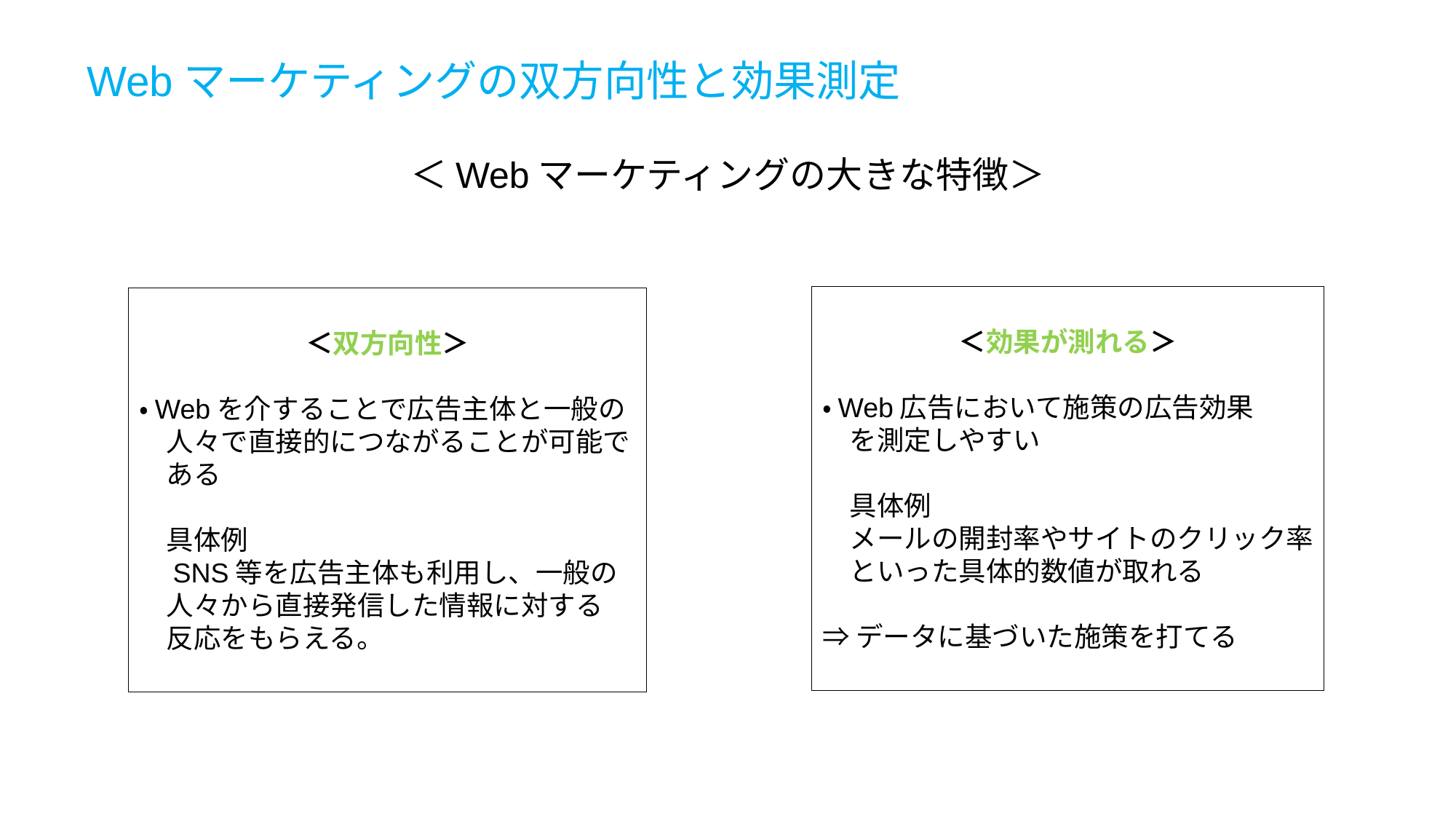

Webマーケティングの双方向性と効果測定
＜Webマーケティングの大きな特徴＞

＜効果が測れる＞

・Web広告において施策の広告効果
　を測定しやすい

　具体例
　メールの開封率やサイトのクリック率
　といった具体的数値が取れる

⇒データに基づいた施策を打てる

＜双方向性＞

・Webを介することで広告主体と一般の
　人々で直接的につながることが可能で
　ある

　具体例
　SNS等を広告主体も利用し、一般の
　人々から直接発信した情報に対する
　反応をもらえる。